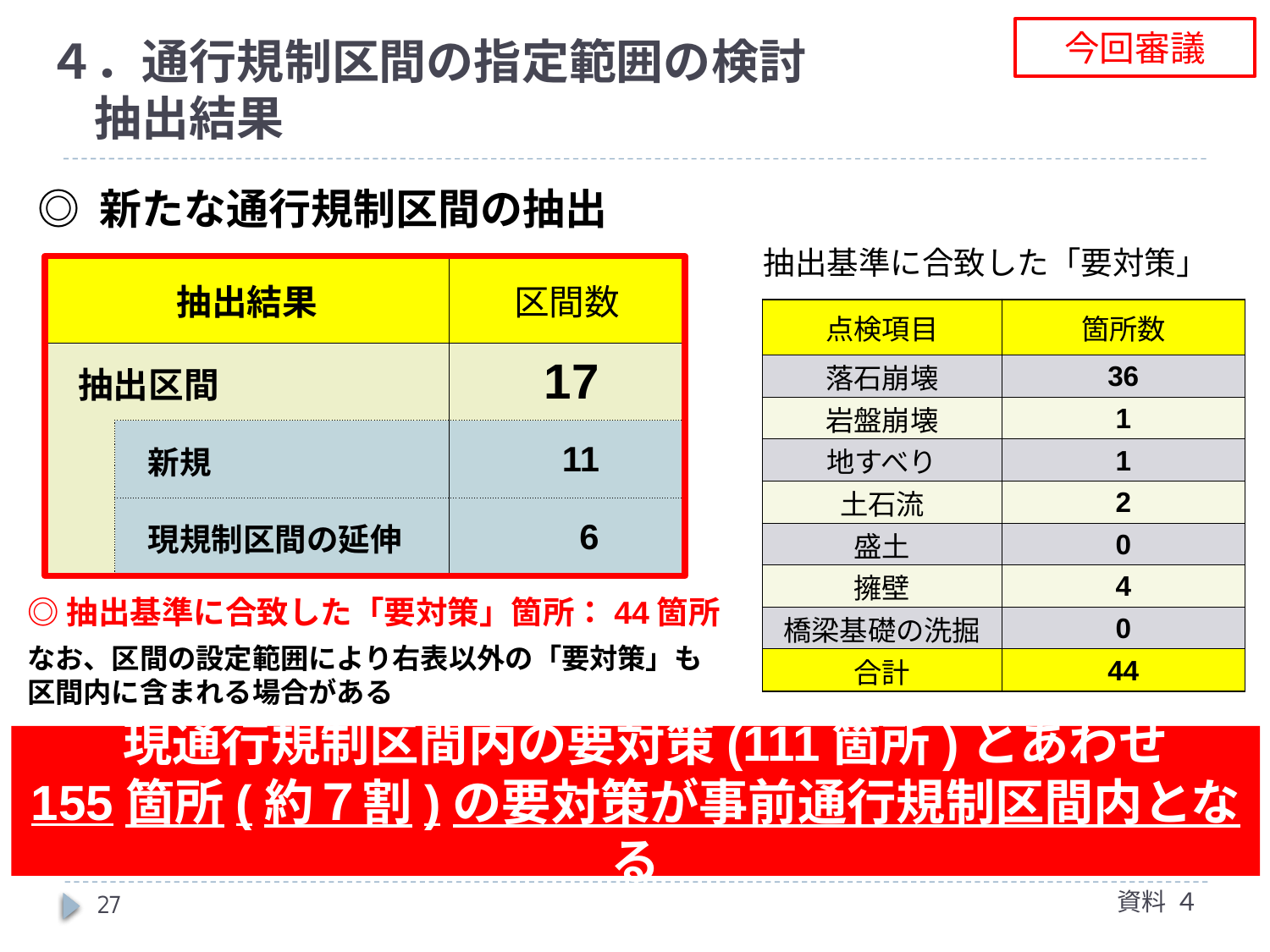

今回審議
# ４．通行規制区間の指定範囲の検討 　抽出結果
◎ 新たな通行規制区間の抽出

| 抽出基準に合致した「要対策」 |  |
| --- | --- |
| 点検項目 | 箇所数 |
| 落石崩壊 | 36 |
| 岩盤崩壊 | 1 |
| 地すべり | 1 |
| 土石流 | 2 |
| 盛土 | 0 |
| 擁壁 | 4 |
| 橋梁基礎の洗掘 | 0 |
| 合計 | 44 |
| 抽出結果 |  | 区間数 |  |
| --- | --- | --- | --- |
| 抽出区間 |  | 17 |  |
|  | 新規 | 11 |  |
|  | 現規制区間の延伸 | 6 |  |

◎抽出基準に合致した「要対策」箇所：44箇所
なお、区間の設定範囲により右表以外の「要対策」も　区間内に含まれる場合がある
 現通行規制区間内の要対策(111箇所)とあわせ
155箇所(約７割)の要対策が事前通行規制区間内となる
資料 ４
27